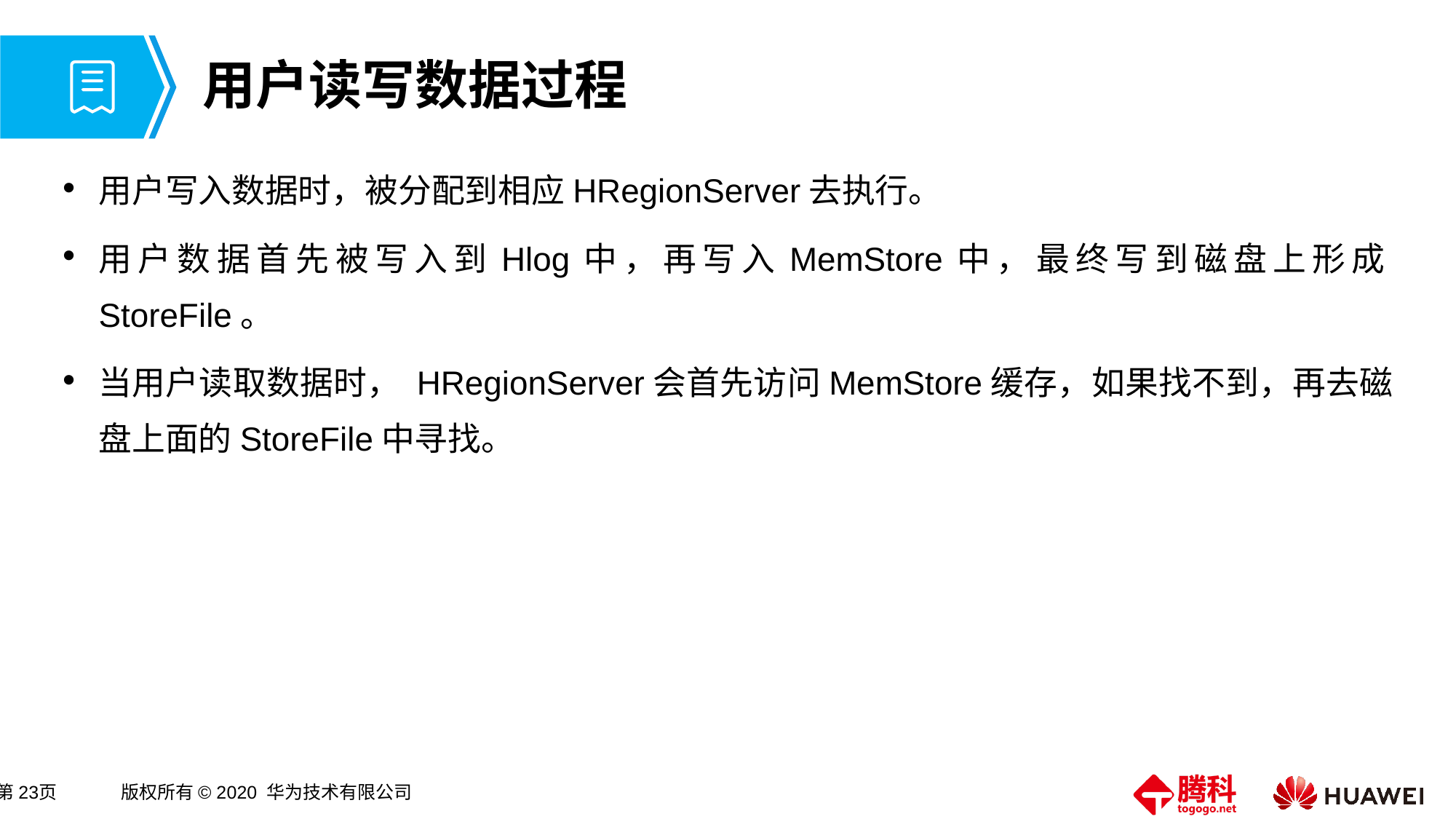

# 用户读写数据过程
用户写入数据时，被分配到相应HRegionServer去执行。
用户数据首先被写入到Hlog中，再写入MemStore中，最终写到磁盘上形成StoreFile。
当用户读取数据时， HRegionServer会首先访问MemStore缓存，如果找不到，再去磁盘上面的StoreFile中寻找。